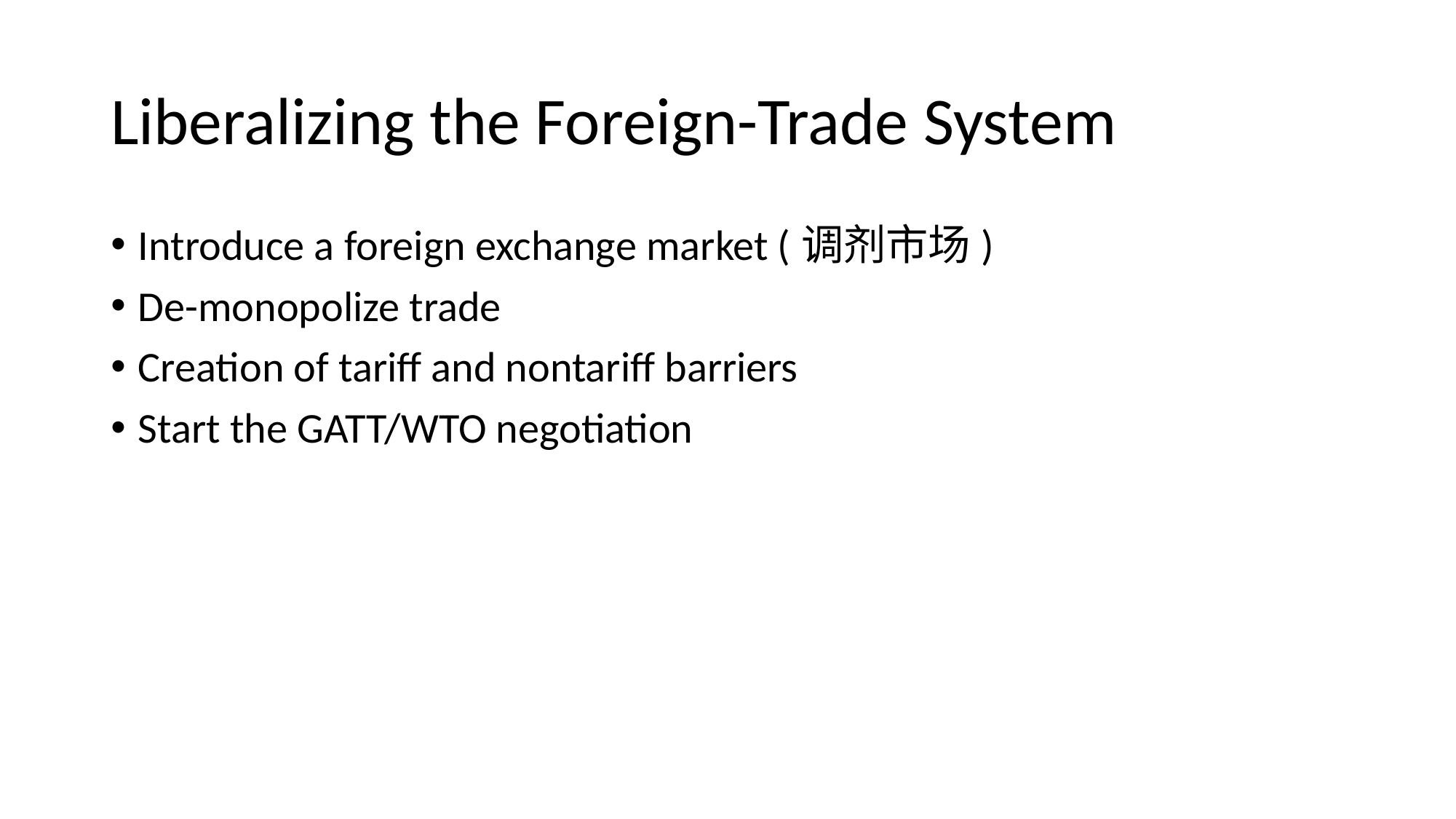

# Liberalizing the Foreign-Trade System
Introduce a foreign exchange market (调剂市场)
De-monopolize trade
Creation of tariff and nontariff barriers
Start the GATT/WTO negotiation